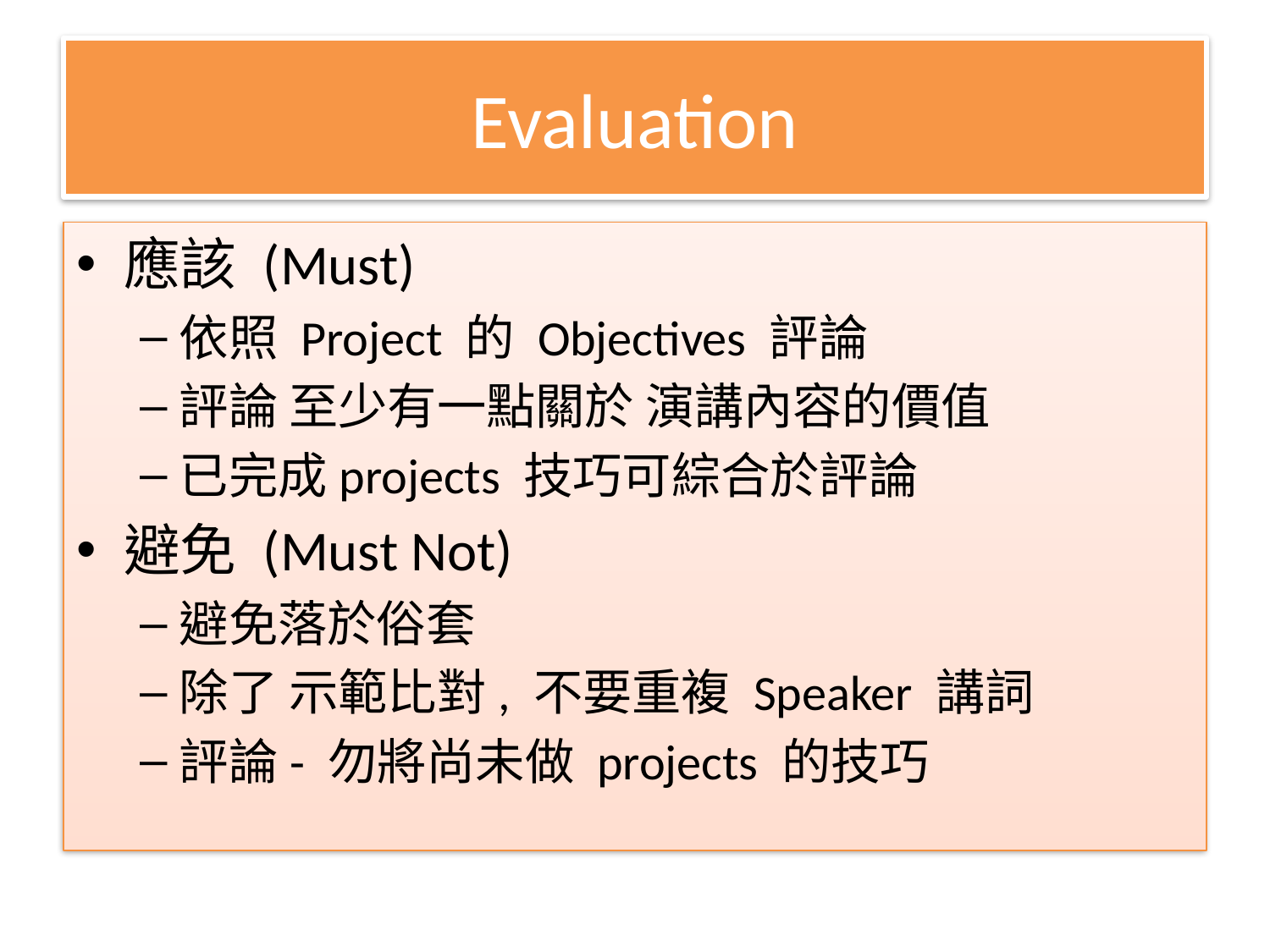

# Evaluation
應該 (Must)
依照 Project 的 Objectives 評論
評論 至少有一點關於 演講內容的價值
已完成projects 技巧可綜合於評論
避免 (Must Not)
避免落於俗套
除了 示範比對, 不要重複 Speaker 講詞
評論- 勿將尚未做 projects 的技巧